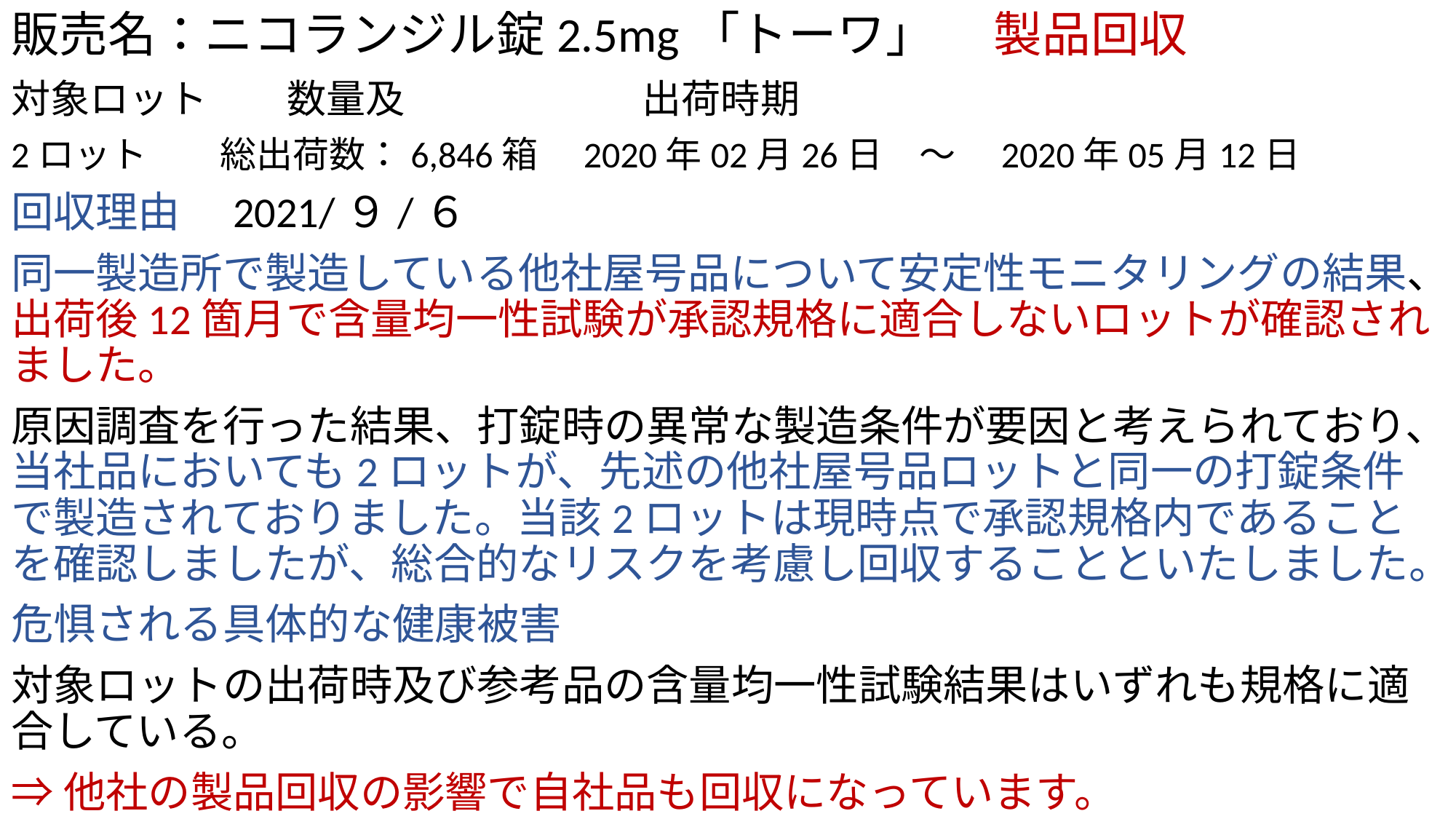

# 販売名：ニコランジル錠2.5mg「トーワ」 　製品回収
対象ロット　　数量及　　　　　　出荷時期
2ロット　　総出荷数：6,846箱　2020年02月26日　～　2020年05月12日
回収理由　2021/９/６
同一製造所で製造している他社屋号品について安定性モニタリングの結果、出荷後12箇月で含量均一性試験が承認規格に適合しないロットが確認されました。
原因調査を行った結果、打錠時の異常な製造条件が要因と考えられており、当社品においても2ロットが、先述の他社屋号品ロットと同一の打錠条件で製造されておりました。当該2ロットは現時点で承認規格内であることを確認しましたが、総合的なリスクを考慮し回収することといたしました。
危惧される具体的な健康被害
対象ロットの出荷時及び参考品の含量均一性試験結果はいずれも規格に適合している。
⇒他社の製品回収の影響で自社品も回収になっています。